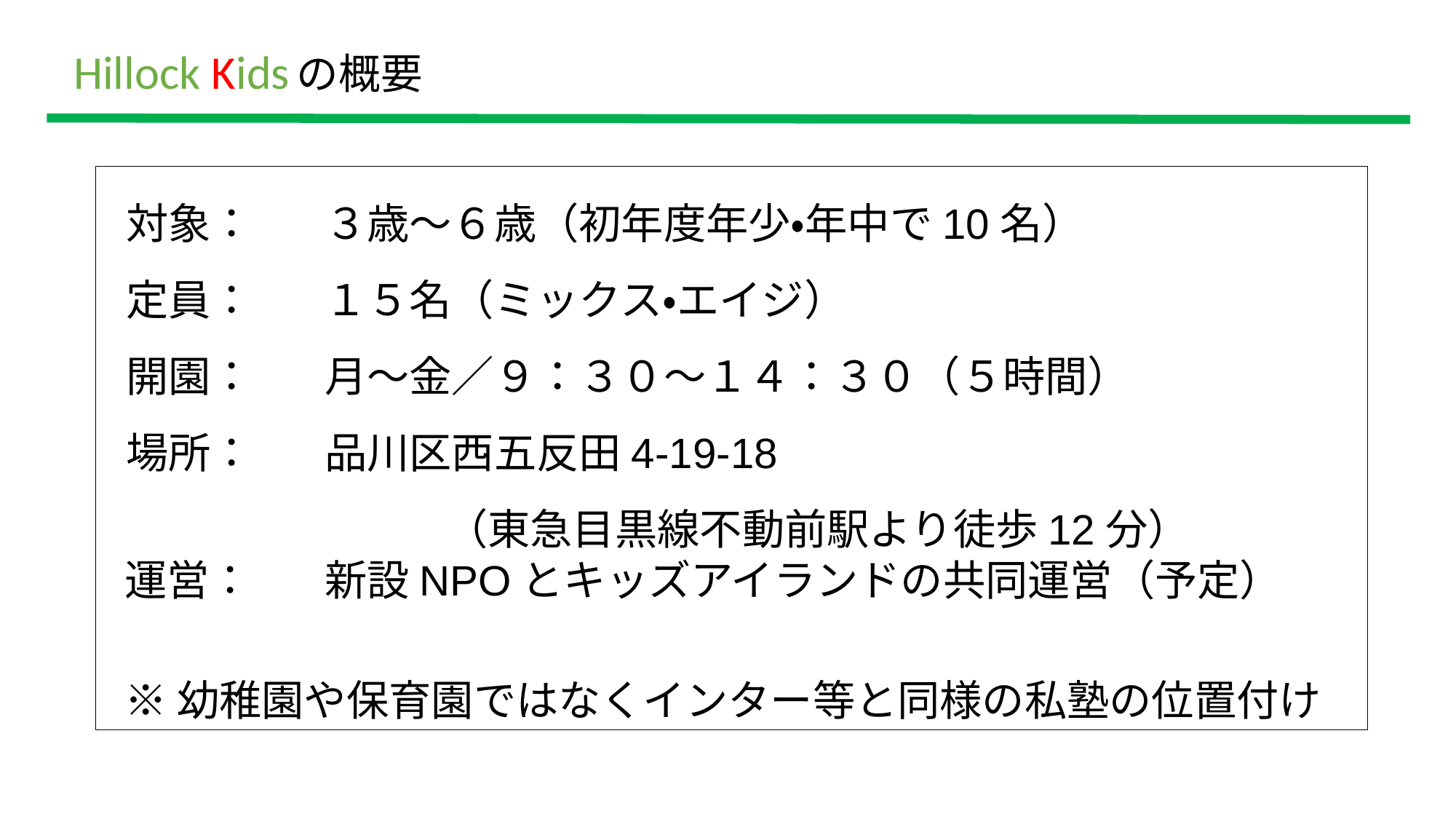

# Hillock Kidsの概要
 対象：	３歳～６歳（初年度年少・年中で10名）
 定員：	１５名（ミックス・エイジ）
 開園：	月～金／９：３０～１４：３０（５時間）
 場所：	品川区西五反田4-19-18
　　　　　　　　（東急目黒線不動前駅より徒歩12分）
運営：	新設NPOとキッズアイランドの共同運営（予定）

※幼稚園や保育園ではなくインター等と同様の私塾の位置付け